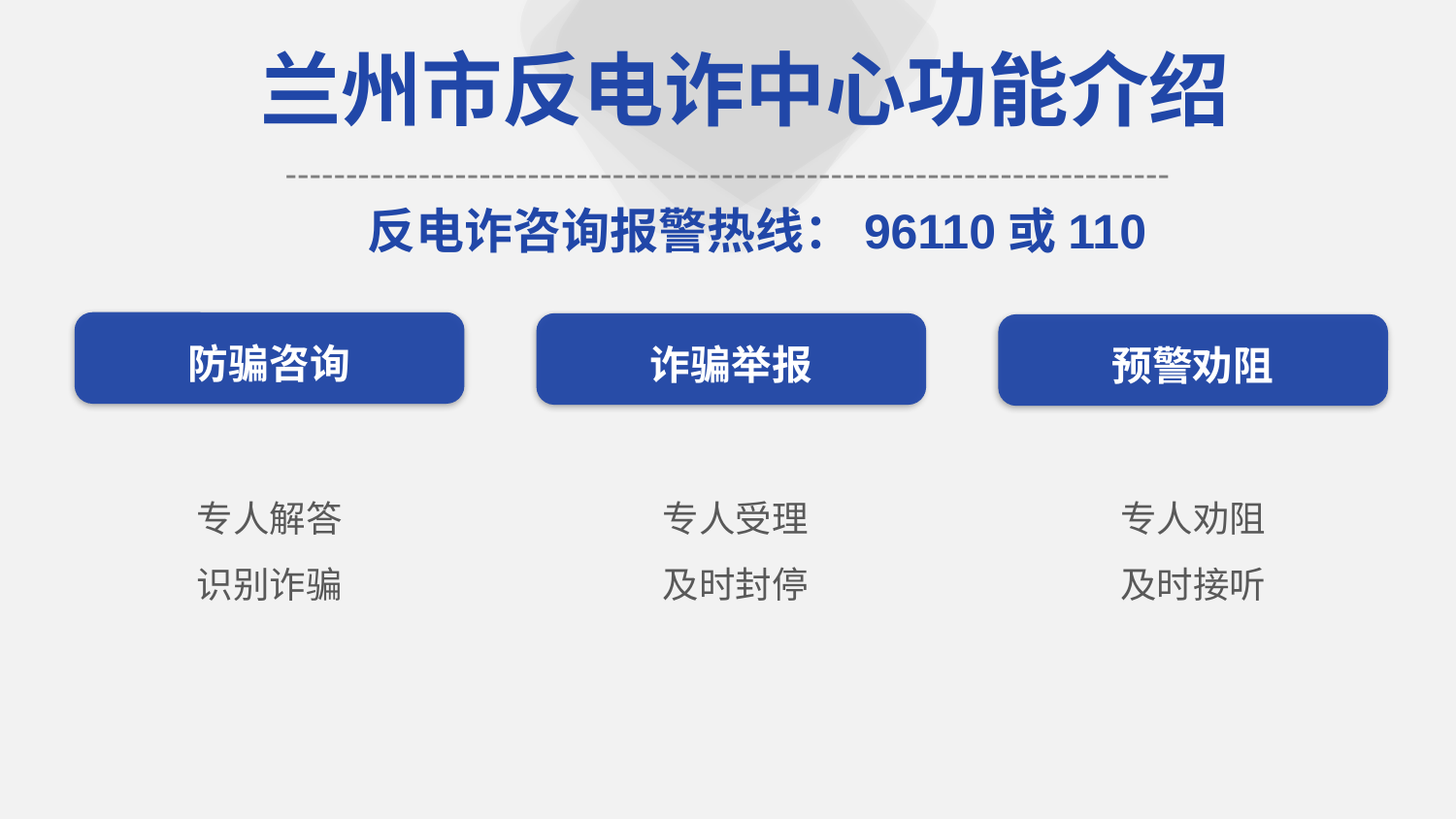

兰州市反电诈中心功能介绍
-------------------------------------------------------------------------
反电诈咨询报警热线：96110或110

防骗咨询

诈骗举报

预警劝阻
专人解答
识别诈骗
专人受理
及时封停
专人劝阻
及时接听